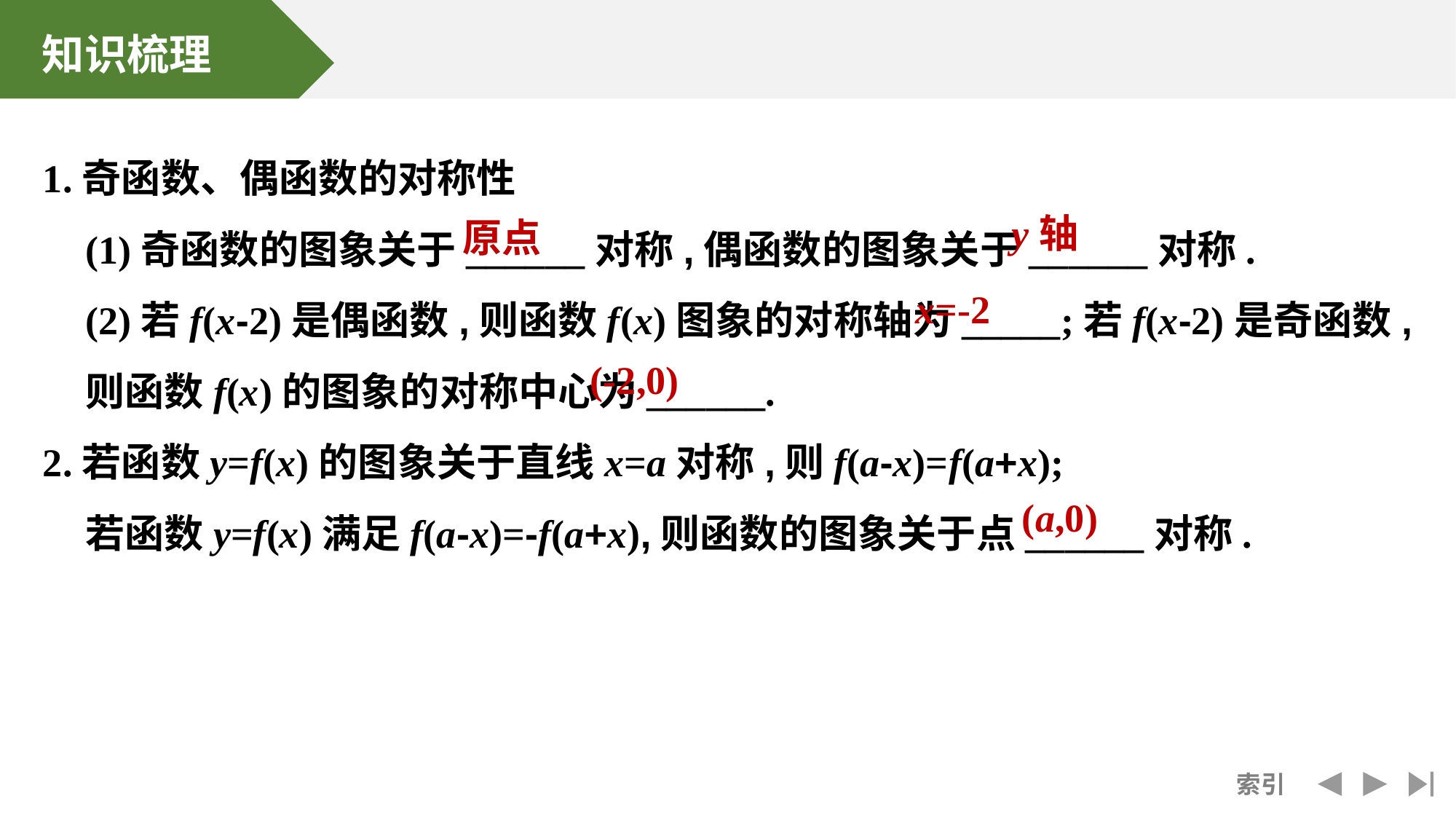

1.奇函数、偶函数的对称性
	(1)奇函数的图象关于______对称,偶函数的图象关于______对称.
	(2)若f(x-2)是偶函数,则函数f(x)图象的对称轴为_____;若f(x-2)是奇函数,则函数f(x)的图象的对称中心为______.
2.若函数y=f(x)的图象关于直线x=a对称,则f(a-x)=f(a+x);
	若函数y=f(x)满足f(a-x)=-f(a+x),则函数的图象关于点______对称.
y轴
原点
x=-2
(-2,0)
(a,0)